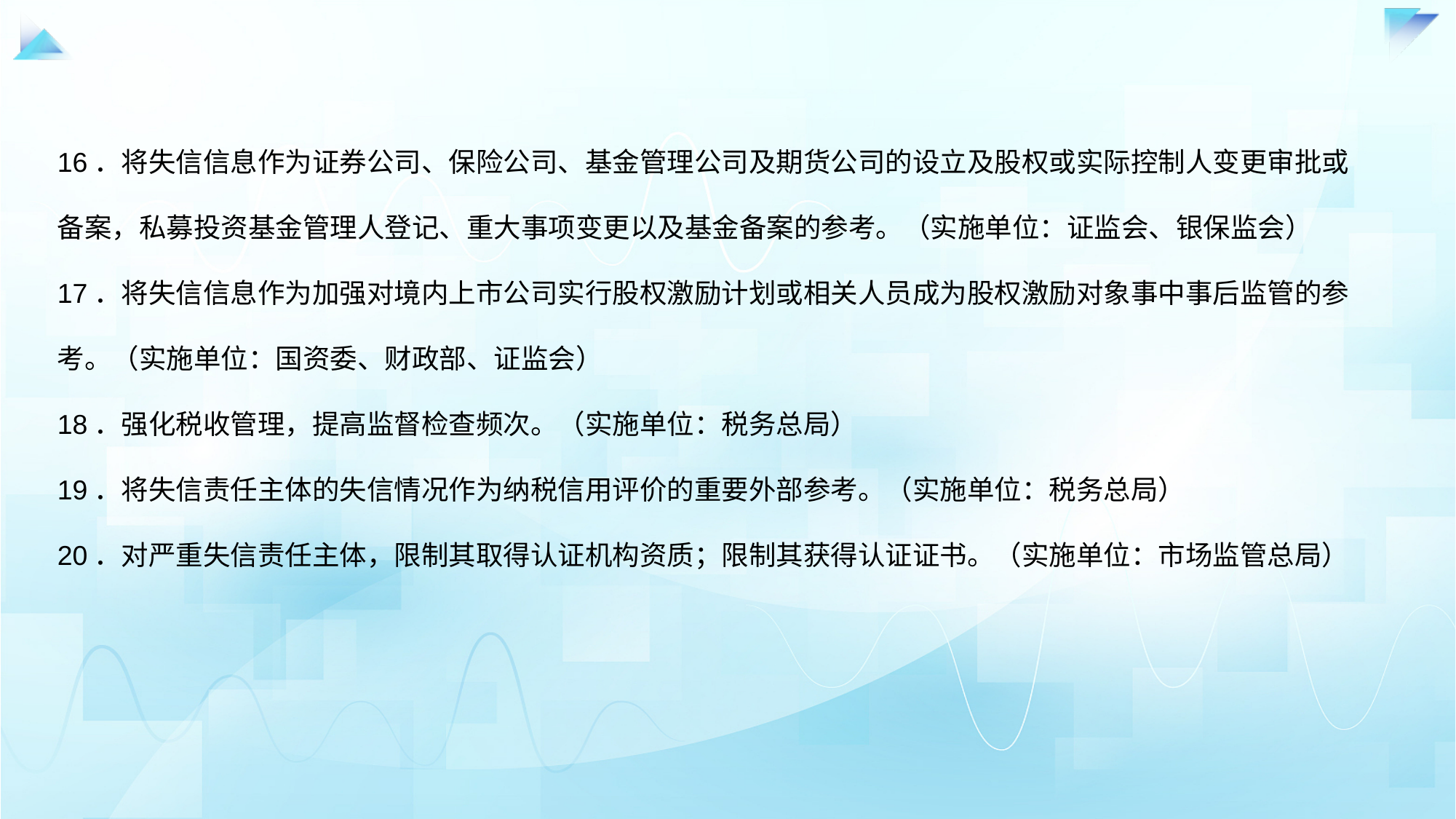

16．将失信信息作为证券公司、保险公司、基金管理公司及期货公司的设立及股权或实际控制人变更审批或备案，私募投资基金管理人登记、重大事项变更以及基金备案的参考。（实施单位：证监会、银保监会）
17．将失信信息作为加强对境内上市公司实行股权激励计划或相关人员成为股权激励对象事中事后监管的参考。（实施单位：国资委、财政部、证监会）
18．强化税收管理，提高监督检查频次。（实施单位：税务总局）
19．将失信责任主体的失信情况作为纳税信用评价的重要外部参考。（实施单位：税务总局）
20．对严重失信责任主体，限制其取得认证机构资质；限制其获得认证证书。（实施单位：市场监管总局）